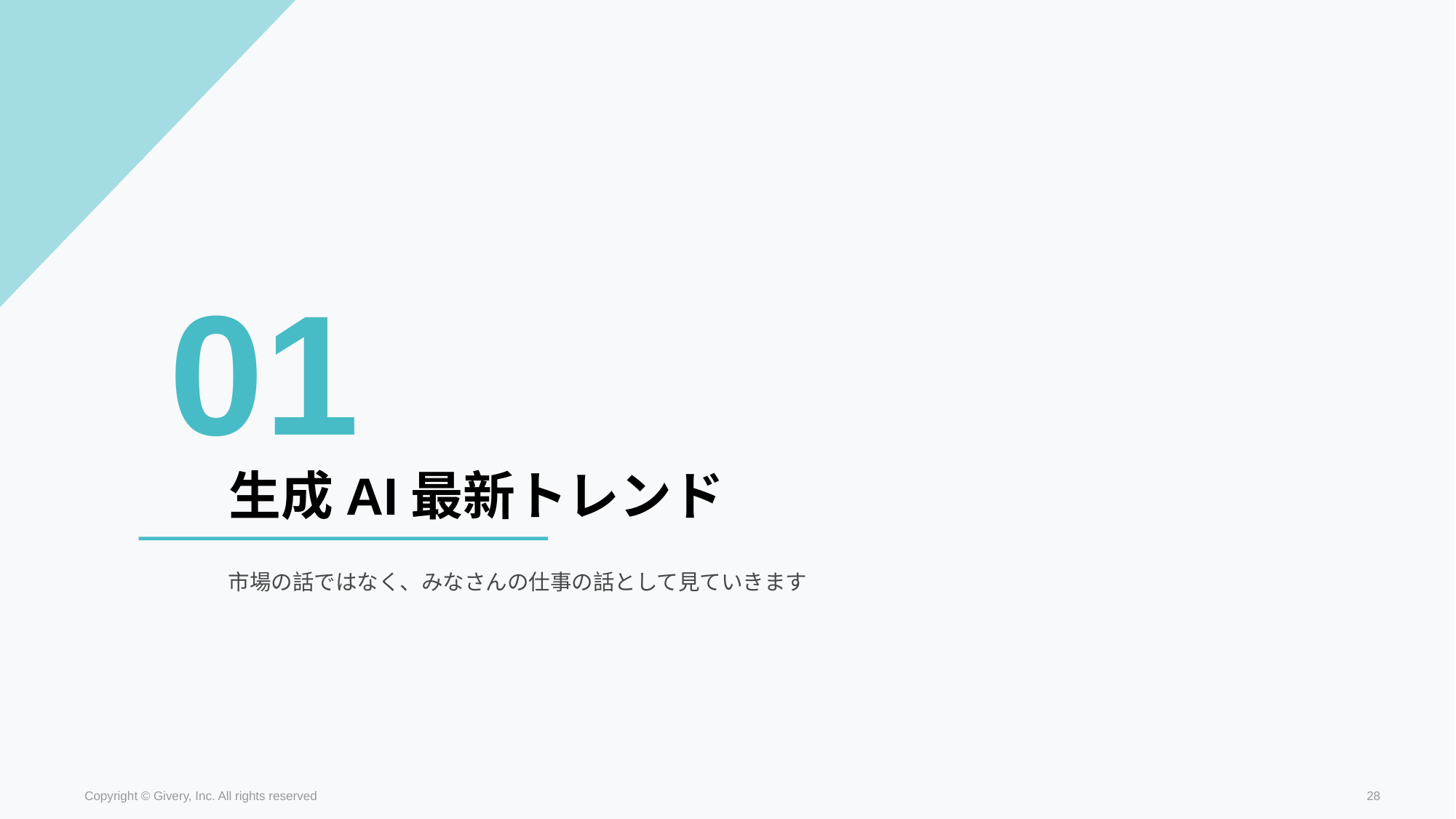

01
生成AI最新トレンド

市場の話ではなく、みなさんの仕事の話として見ていきます
Copyright © Givery, Inc. All rights reserved
28